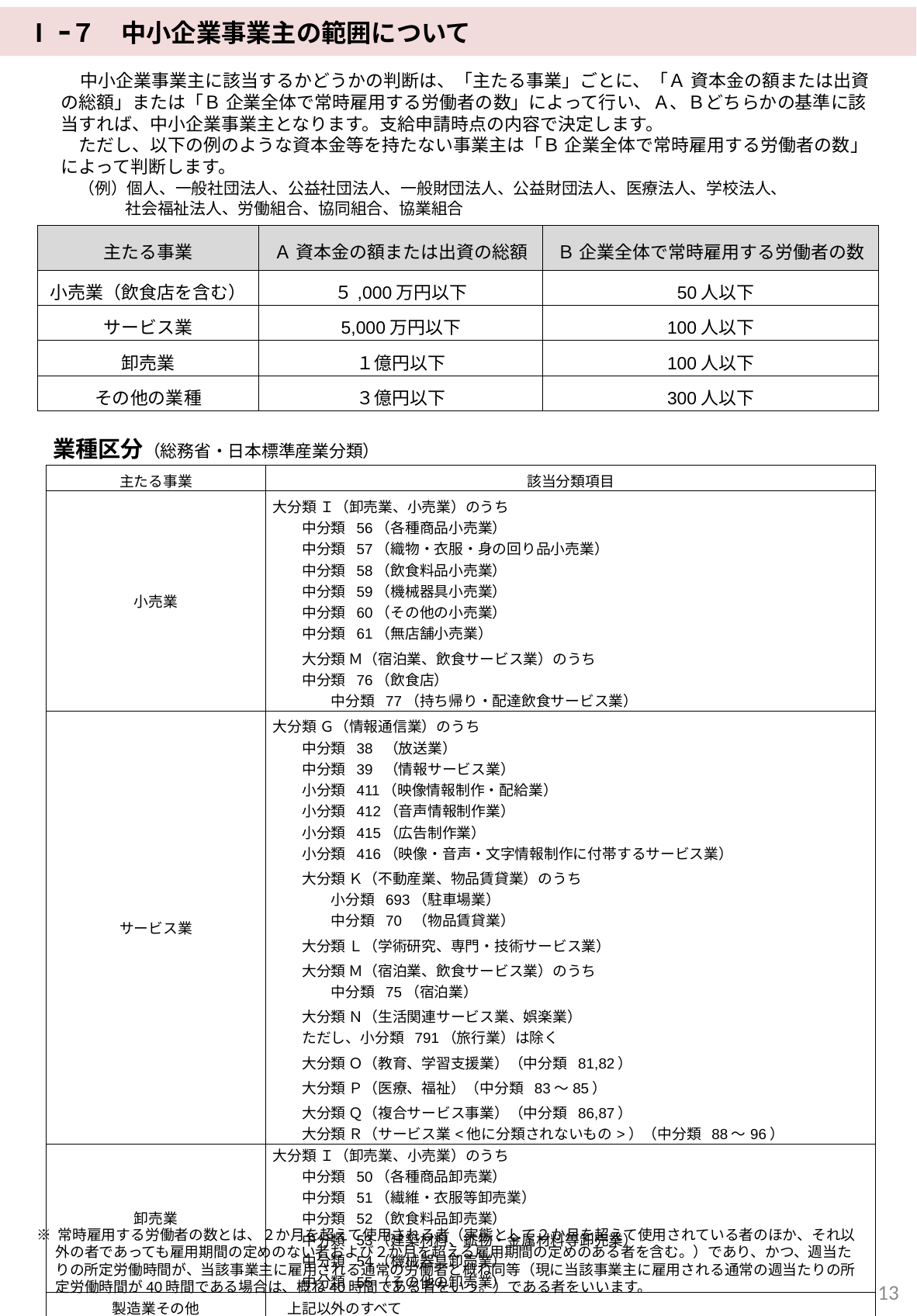

Ⅰｰ７　中小企業事業主の範囲について
　中小企業事業主に該当するかどうかの判断は、「主たる事業」ごとに、「Ａ 資本金の額または出資の総額」または「Ｂ 企業全体で常時雇用する労働者の数」によって行い、Ａ、Ｂどちらかの基準に該当すれば、中小企業事業主となります。支給申請時点の内容で決定します。
　ただし、以下の例のような資本金等を持たない事業主は「Ｂ 企業全体で常時雇用する労働者の数」によって判断します。
　（例）個人、一般社団法人、公益社団法人、一般財団法人、公益財団法人、医療法人、学校法人、
　　　　社会福祉法人、労働組合、協同組合、協業組合
| 主たる事業 | Ａ 資本金の額または出資の総額 | Ｂ 企業全体で常時雇用する労働者の数 |
| --- | --- | --- |
| 小売業（飲食店を含む） | ５,000万円以下 | 50人以下 |
| サービス業 | 5,000万円以下 | 100人以下 |
| 卸売業 | １億円以下 | 100人以下 |
| その他の業種 | ３億円以下 | 300人以下 |
業種区分（総務省・日本標準産業分類）
| 主たる事業 | 該当分類項目 |
| --- | --- |
| 小売業 | 大分類 Ｉ（卸売業、小売業）のうち 中分類 56（各種商品小売業） 中分類 57（織物・衣服・身の回り品小売業） 中分類 58（飲食料品小売業） 中分類 59（機械器具小売業） 中分類 60（その他の小売業） 中分類 61（無店舗小売業） 大分類 Ｍ（宿泊業、飲食サービス業）のうち 中分類 76（飲食店） 　　中分類 77（持ち帰り・配達飲食サービス業） |
| サービス業 | 大分類 Ｇ（情報通信業）のうち 　　中分類 38 （放送業） 　　中分類 39 （情報サービス業） 　　小分類 411（映像情報制作・配給業） 小分類 412（音声情報制作業） 小分類 415（広告制作業） 小分類 416（映像・音声・文字情報制作に付帯するサービス業） 大分類 Ｋ（不動産業、物品賃貸業）のうち 　　小分類 693（駐車場業） 　　中分類 70 （物品賃貸業） 大分類 Ｌ（学術研究、専門・技術サービス業） 大分類 Ｍ（宿泊業、飲食サービス業）のうち 　　中分類 75（宿泊業） 大分類 Ｎ（生活関連サービス業、娯楽業） ただし、小分類 791（旅行業）は除く 大分類 Ｏ（教育、学習支援業）（中分類 81,82） 大分類 Ｐ（医療、福祉）（中分類 83～85） 大分類 Ｑ（複合サービス事業）（中分類 86,87） 大分類 Ｒ（サービス業<他に分類されないもの>）（中分類 88～96） |
| 卸売業 | 大分類 Ｉ（卸売業、小売業）のうち 中分類 50（各種商品卸売業） 中分類 51（繊維・衣服等卸売業） 中分類 52（飲食料品卸売業） 中分類 53（建築材料、鉱物・金属材料等卸売業） 中分類 54（機械器具卸売業） 中分類 55（その他の卸売業） |
| 製造業その他 | 上記以外のすべて |
※ 常時雇用する労働者の数とは、２か月を超えて使用される者（実態として２か月を超えて使用されている者のほか、それ以外の者であっても雇用期間の定めのない者および２か月を超える雇用期間の定めのある者を含む。）であり、かつ、週当たりの所定労働時間が、当該事業主に雇用される通常の労働者と概ね同等（現に当該事業主に雇用される通常の週当たりの所定労働時間が40時間である場合は、概ね40時間である者をいう。）である者をいいます。
13